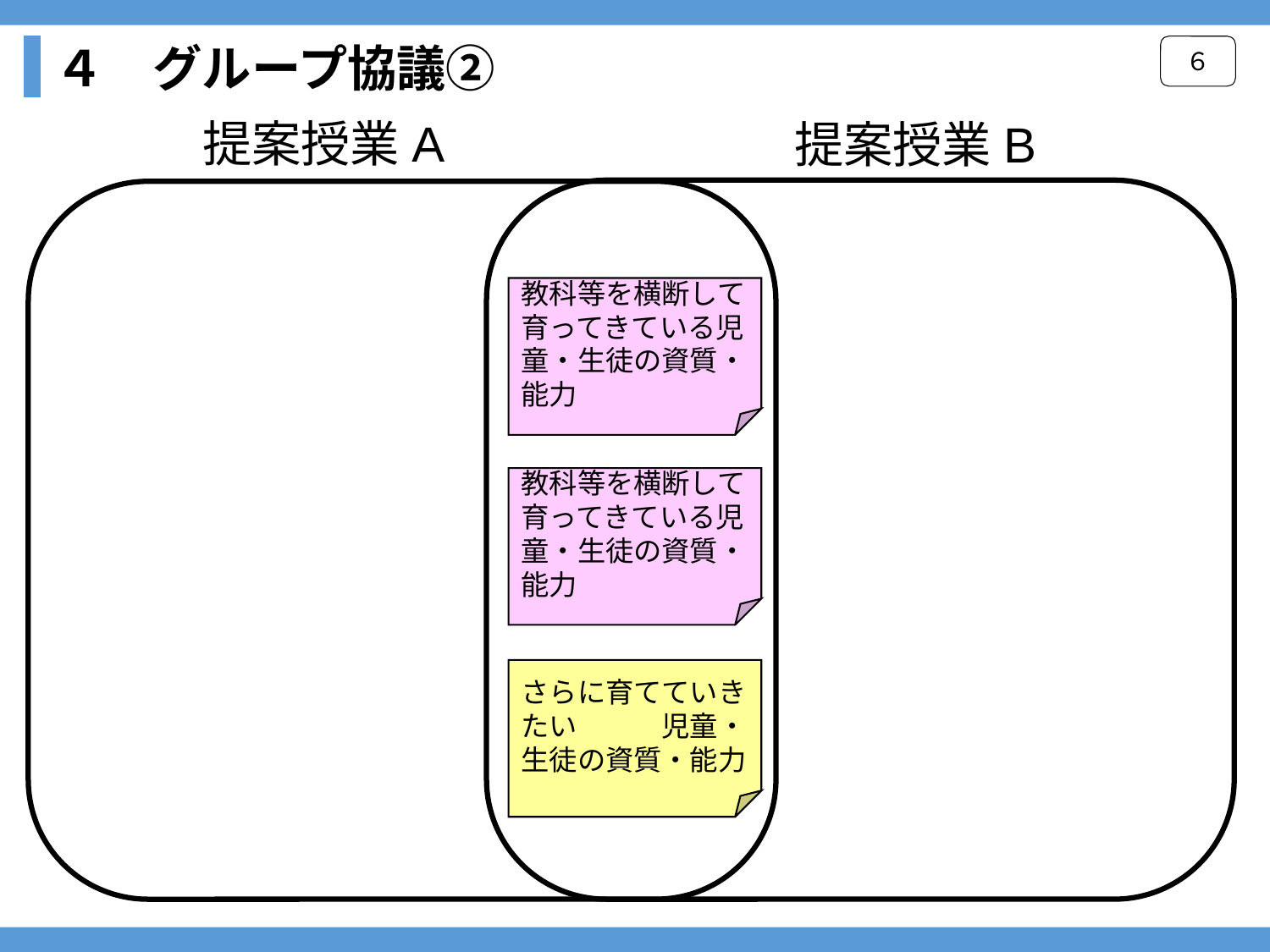

４　グループ協議②

６
提案授業A
提案授業B

教科等を横断して
育ってきている児童・生徒の資質・能力
教科等を横断して
育ってきている児童・生徒の資質・能力
さらに育てていきたい　　　児童・生徒の資質・能力